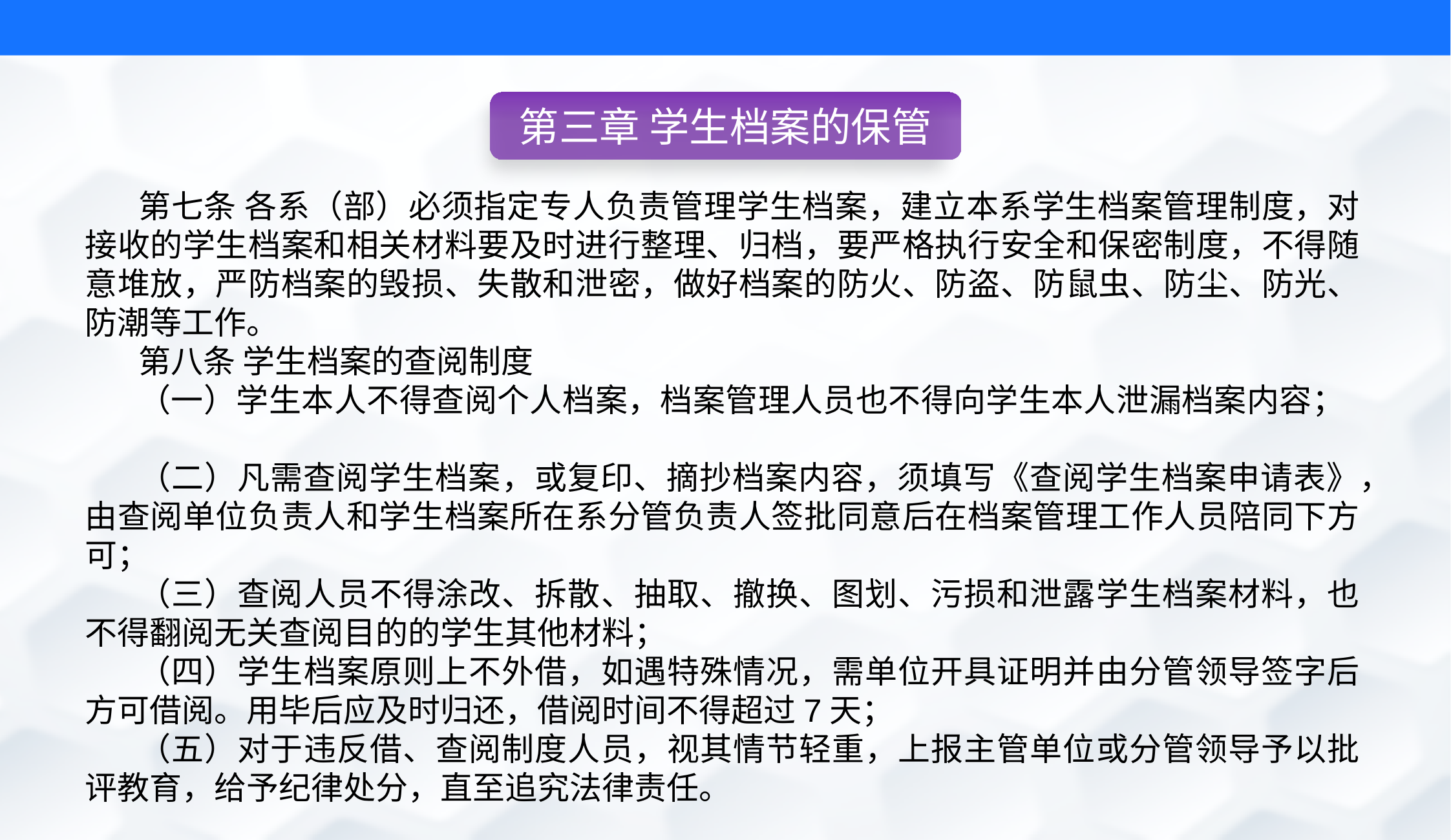

第三章 学生档案的保管
第七条 各系（部）必须指定专人负责管理学生档案，建立本系学生档案管理制度，对接收的学生档案和相关材料要及时进行整理、归档，要严格执行安全和保密制度，不得随意堆放，严防档案的毁损、失散和泄密，做好档案的防火、防盗、防鼠虫、防尘、防光、防潮等工作。
第八条 学生档案的查阅制度
（一）学生本人不得查阅个人档案，档案管理人员也不得向学生本人泄漏档案内容；
（二）凡需查阅学生档案，或复印、摘抄档案内容，须填写《查阅学生档案申请表》，由查阅单位负责人和学生档案所在系分管负责人签批同意后在档案管理工作人员陪同下方可；
（三）查阅人员不得涂改、拆散、抽取、撤换、图划、污损和泄露学生档案材料，也不得翻阅无关查阅目的的学生其他材料；
（四）学生档案原则上不外借，如遇特殊情况，需单位开具证明并由分管领导签字后方可借阅。用毕后应及时归还，借阅时间不得超过7天；
（五）对于违反借、查阅制度人员，视其情节轻重，上报主管单位或分管领导予以批评教育，给予纪律处分，直至追究法律责任。